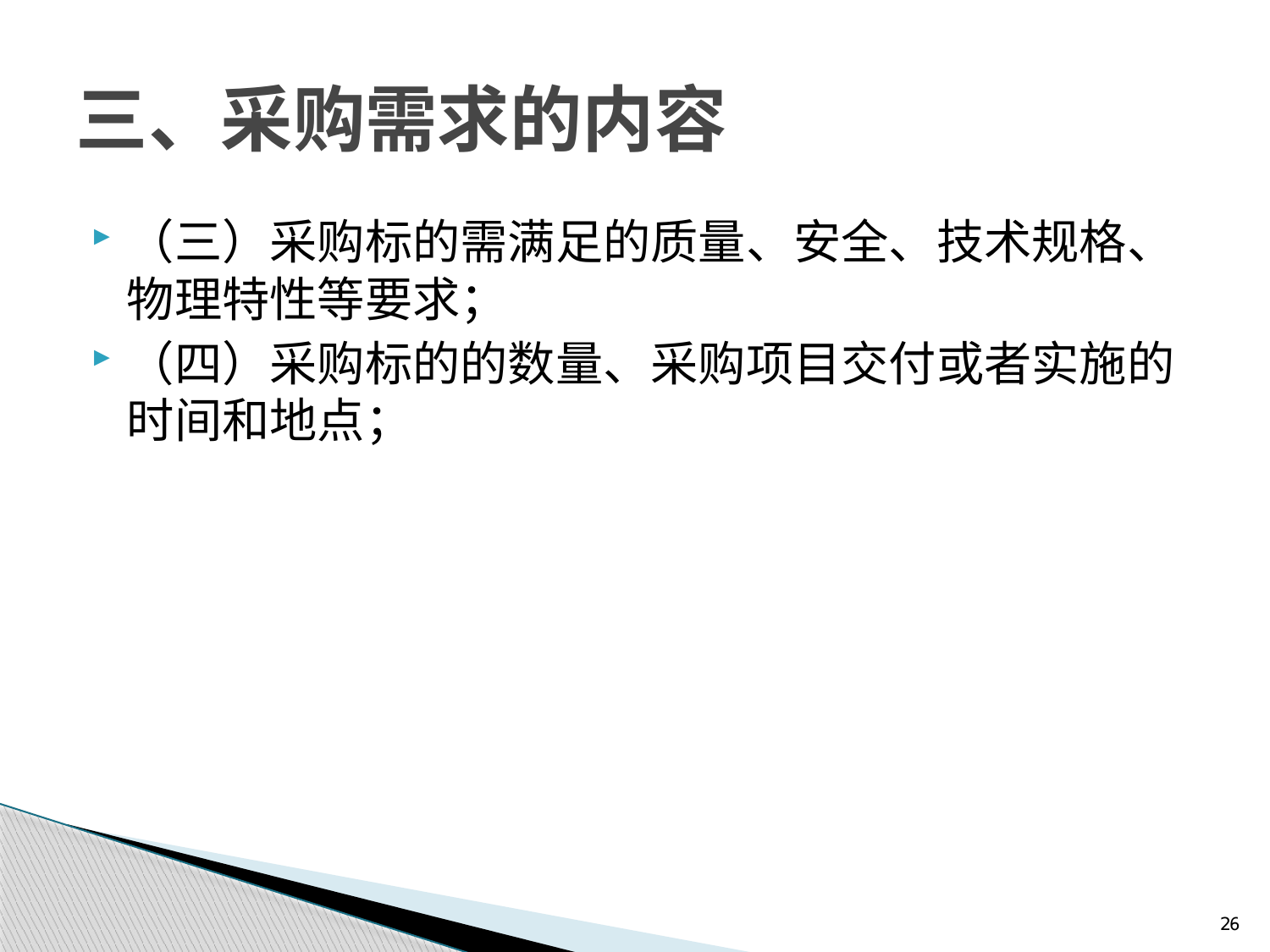

# 三、采购需求的内容
（三）采购标的需满足的质量、安全、技术规格、物理特性等要求；
（四）采购标的的数量、采购项目交付或者实施的时间和地点；
26